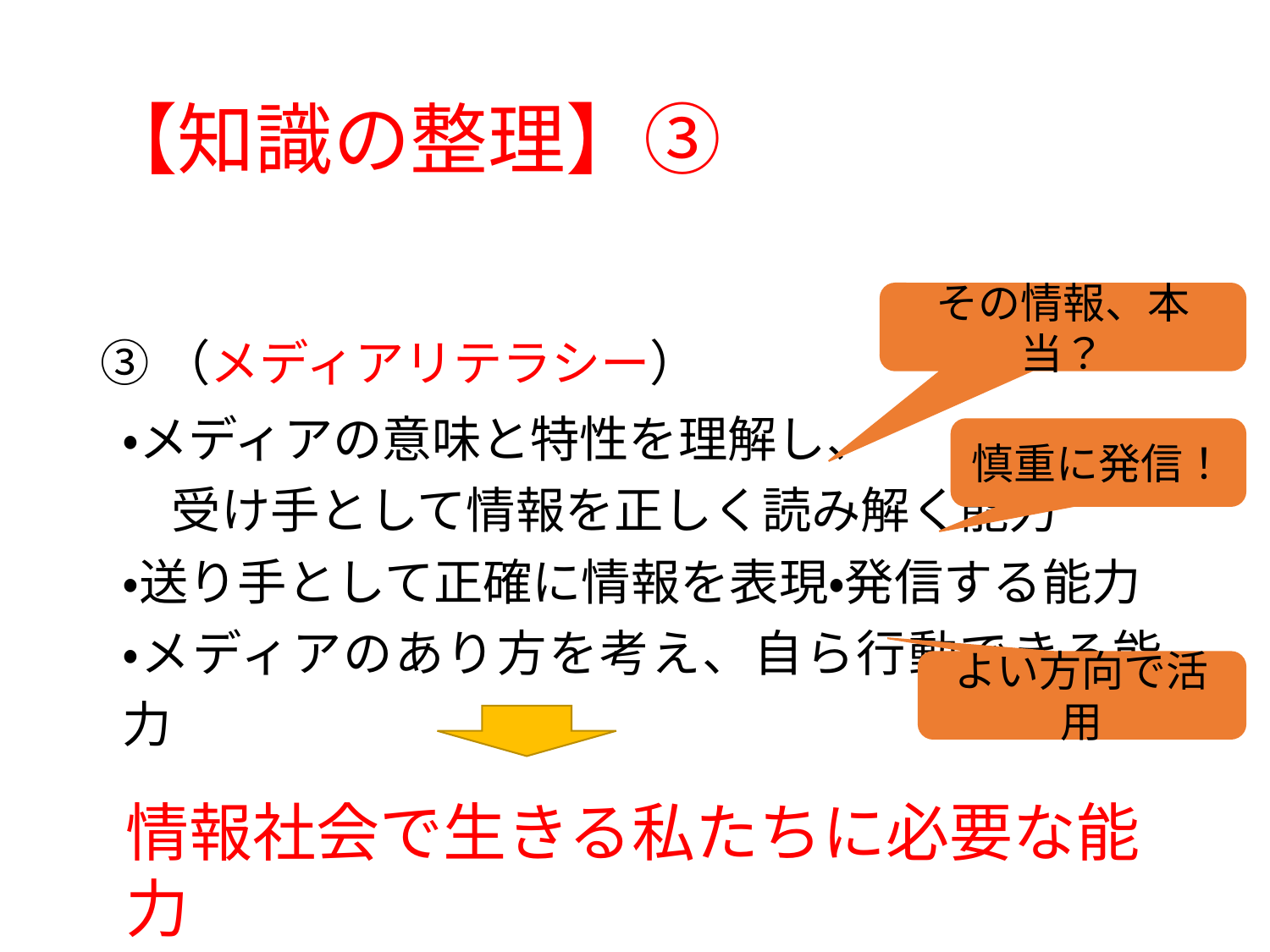

# 【知識の整理】③
その情報、本当？
③（メディアリテラシー）

| ・メディアの意味と特性を理解し、 　受け手として情報を正しく読み解く能力 |
| --- |
| ・送り手として正確に情報を表現・発信する能力 |
| ・メディアのあり方を考え、自ら行動できる能力 |
慎重に発信！
よい方向で活用

情報社会で生きる私たちに必要な能力